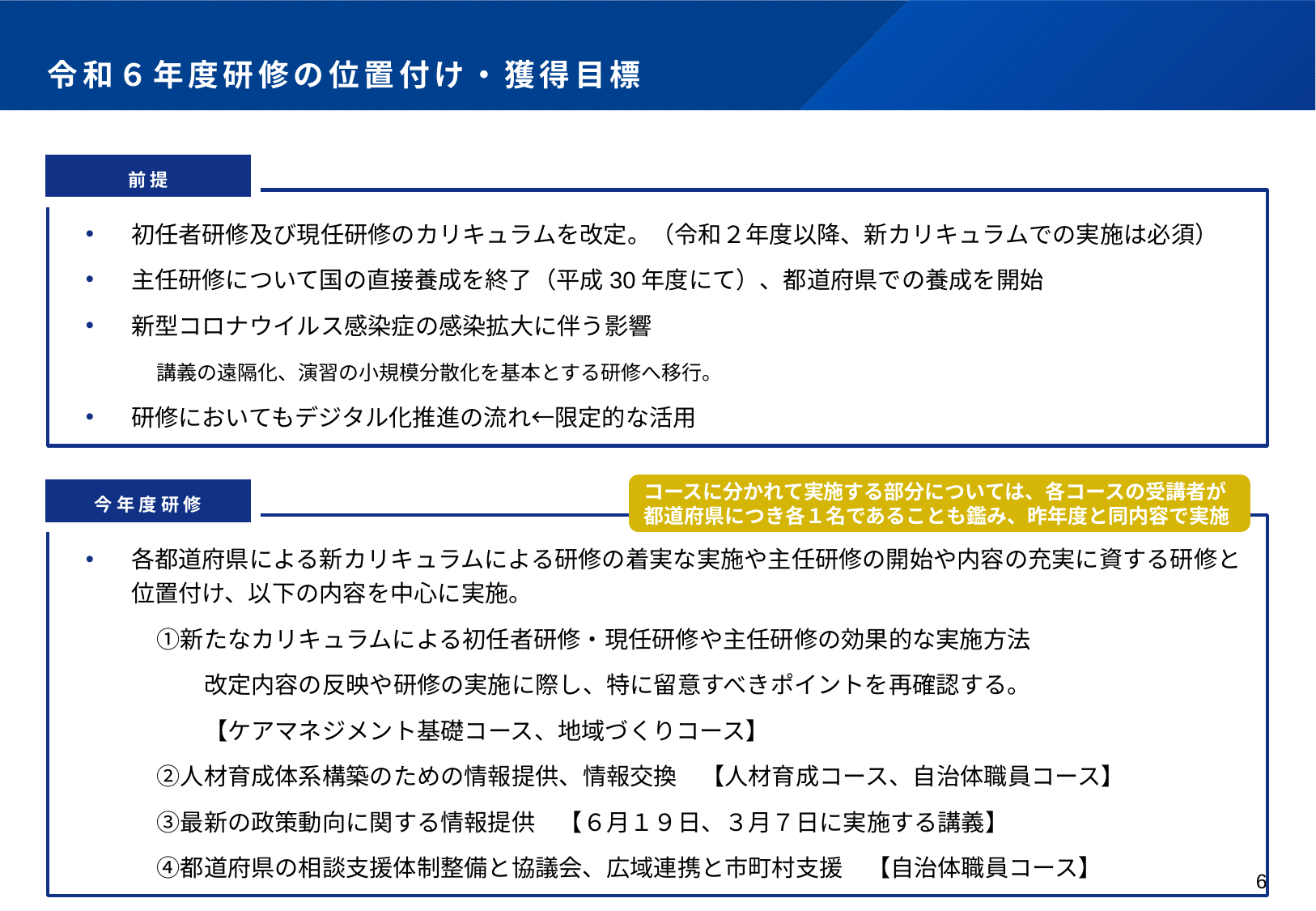

# 令和６年度研修の位置付け・獲得目標
前提
初任者研修及び現任研修のカリキュラムを改定。（令和２年度以降、新カリキュラムでの実施は必須）
主任研修について国の直接養成を終了（平成30年度にて）、都道府県での養成を開始
新型コロナウイルス感染症の感染拡大に伴う影響
　　　講義の遠隔化、演習の小規模分散化を基本とする研修へ移行。
研修においてもデジタル化推進の流れ←限定的な活用
今年度研修
コースに分かれて実施する部分については、各コースの受講者が
都道府県につき各１名であることも鑑み、昨年度と同内容で実施
各都道府県による新カリキュラムによる研修の着実な実施や主任研修の開始や内容の充実に資する研修と位置付け、以下の内容を中心に実施。
　　　①新たなカリキュラムによる初任者研修・現任研修や主任研修の効果的な実施方法
　　　　　改定内容の反映や研修の実施に際し、特に留意すべきポイントを再確認する。
　　　　　【ケアマネジメント基礎コース、地域づくりコース】
　　　②人材育成体系構築のための情報提供、情報交換　【人材育成コース、自治体職員コース】
　　　③最新の政策動向に関する情報提供　【６月１９日、３月７日に実施する講義】
　　　④都道府県の相談支援体制整備と協議会、広域連携と市町村支援　【自治体職員コース】
6